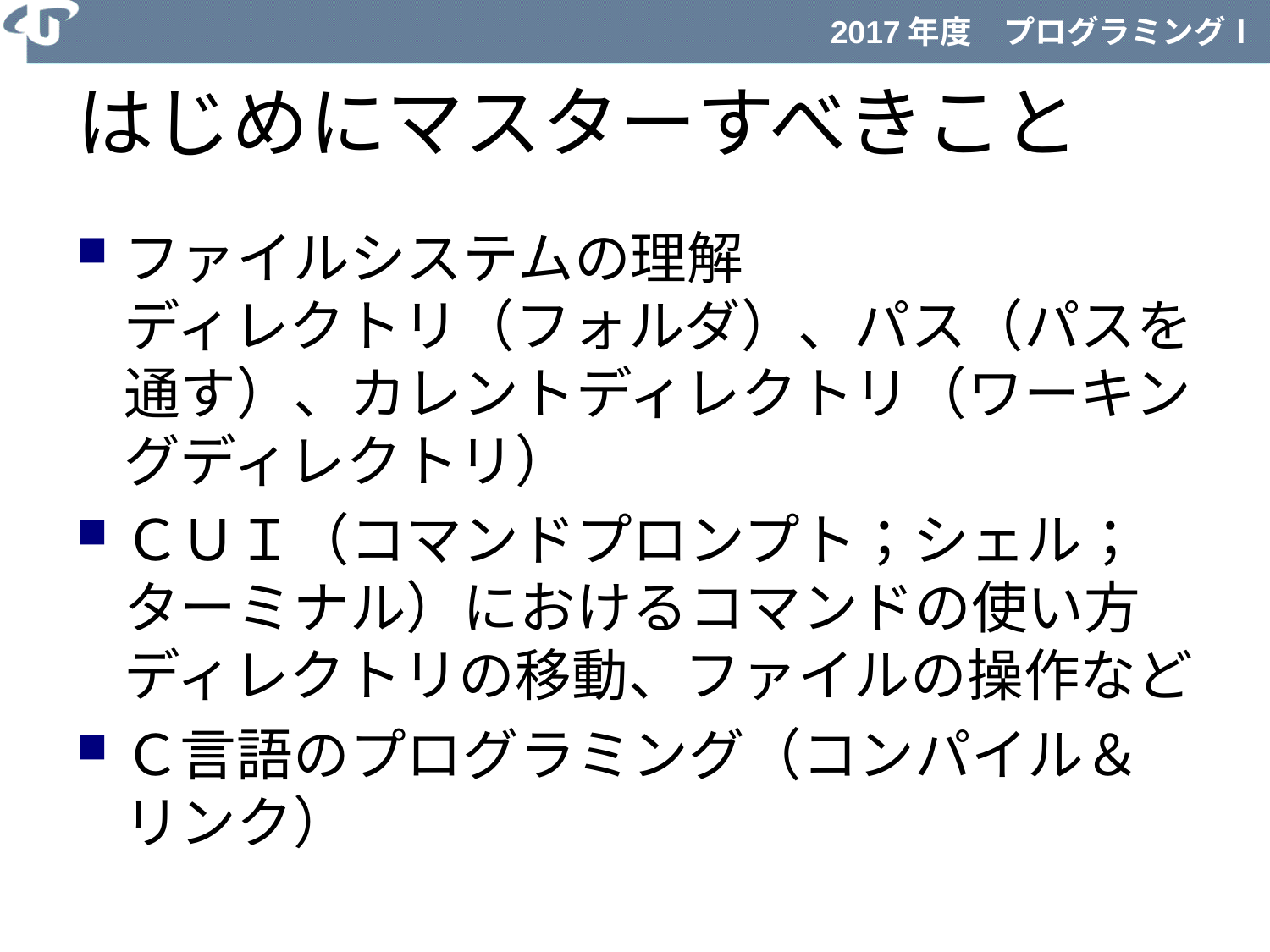

# はじめにマスターすべきこと
ファイルシステムの理解
ディレクトリ（フォルダ）、パス（パスを通す）、カレントディレクトリ（ワーキングディレクトリ）
ＣＵＩ（コマンドプロンプト；シェル；ターミナル）におけるコマンドの使い方
ディレクトリの移動、ファイルの操作など
Ｃ言語のプログラミング（コンパイル＆リンク）